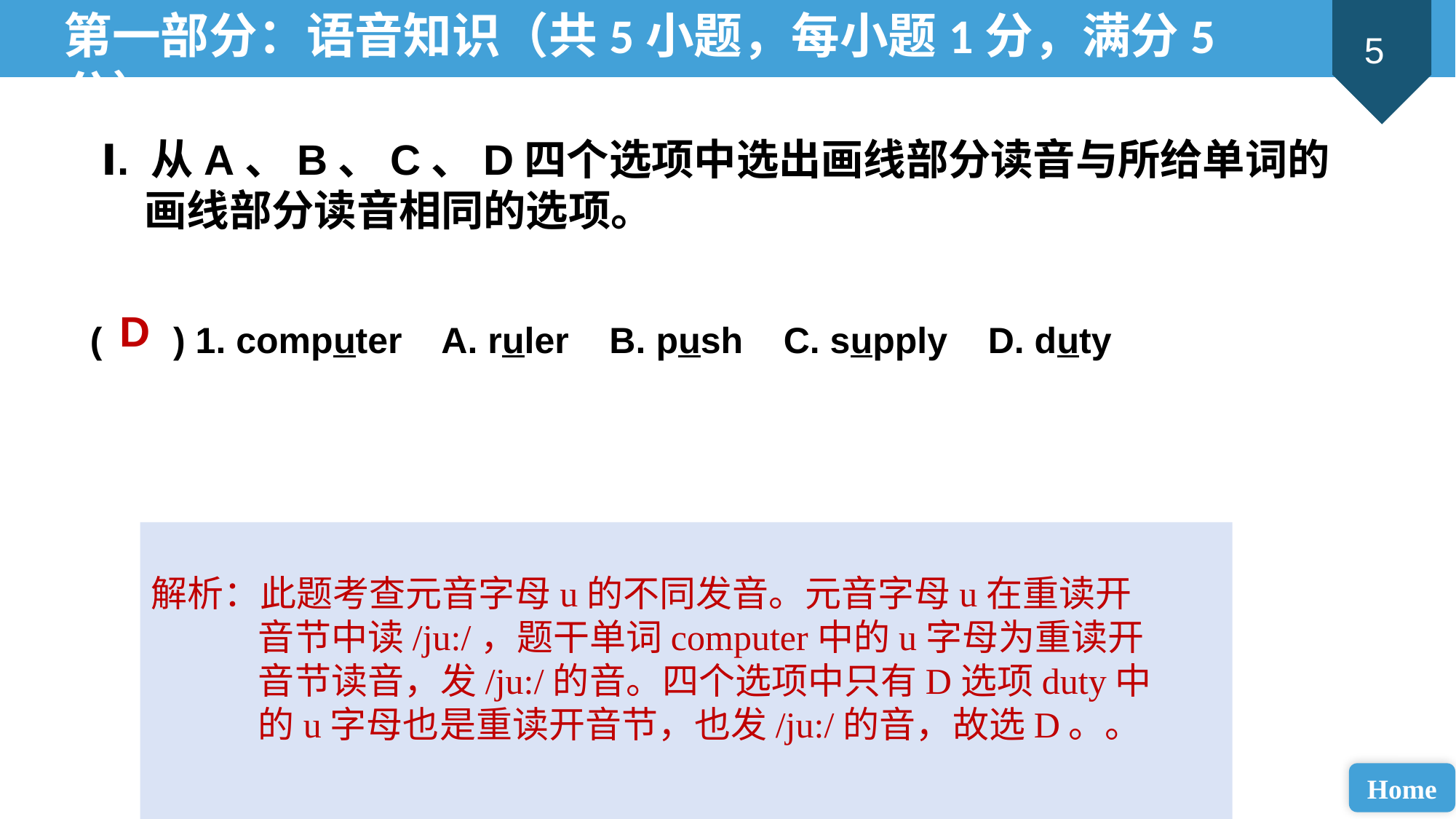

第一部分：语音知识（共5小题，每小题1分，满分5分）
Ⅰ. 从A、B、C、D四个选项中选出画线部分读音与所给单词的画线部分读音相同的选项。
D
(       ) 1. computer    A. ruler    B. push    C. supply    D. duty

解析：此题考查元音字母u的不同发音。元音字母u在重读开音节中读/ju:/，题干单词computer中的u字母为重读开音节读音，发/ju:/的音。四个选项中只有D选项duty中的u字母也是重读开音节，也发/ju:/的音，故选D。。